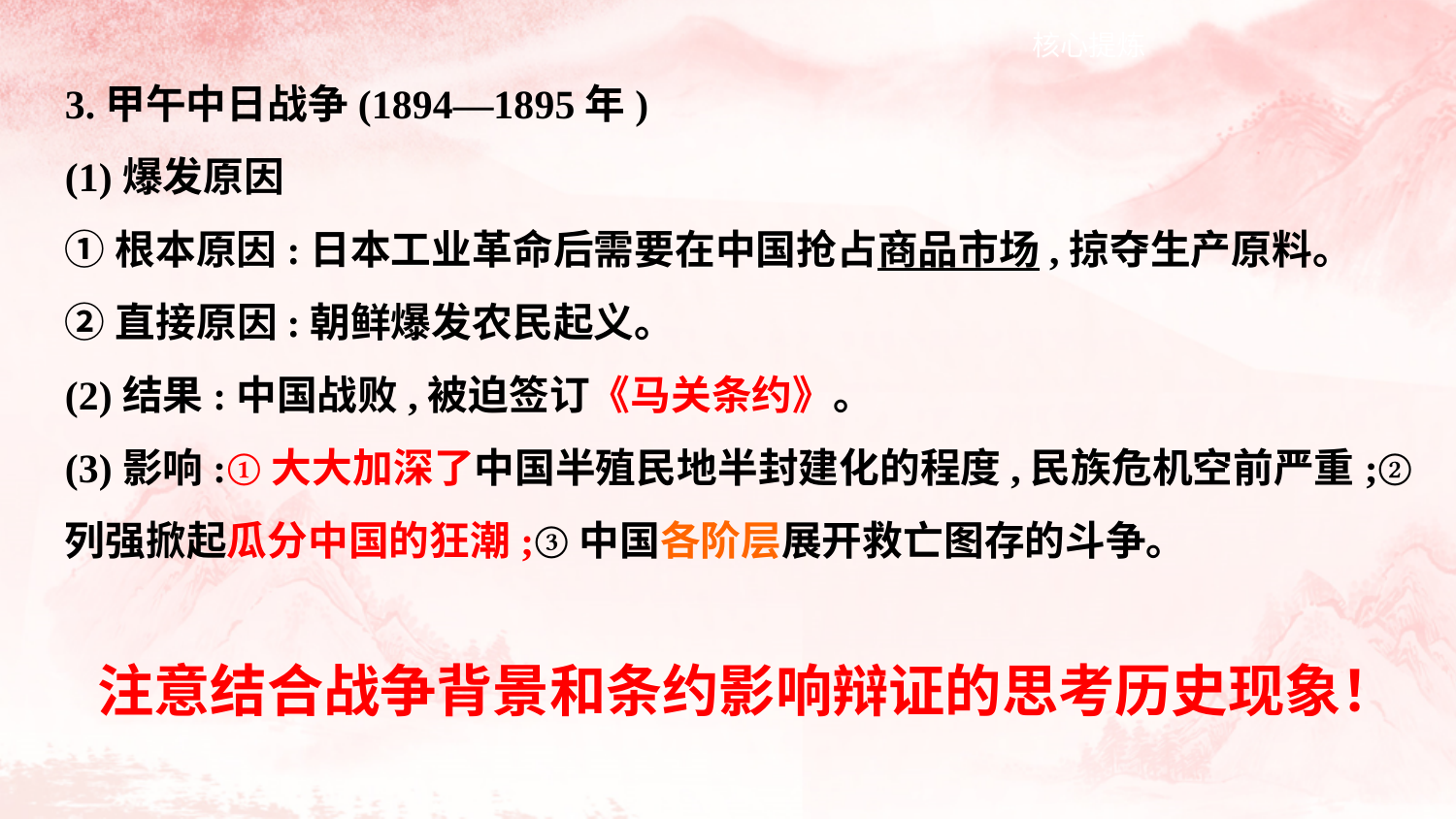

3.甲午中日战争(1894—1895年)
(1)爆发原因
①根本原因:日本工业革命后需要在中国抢占商品市场,掠夺生产原料。
②直接原因:朝鲜爆发农民起义。
(2)结果:中国战败,被迫签订《马关条约》。
(3)影响:①大大加深了中国半殖民地半封建化的程度,民族危机空前严重;②
列强掀起瓜分中国的狂潮;③中国各阶层展开救亡图存的斗争。

注意结合战争背景和条约影响辩证的思考历史现象！